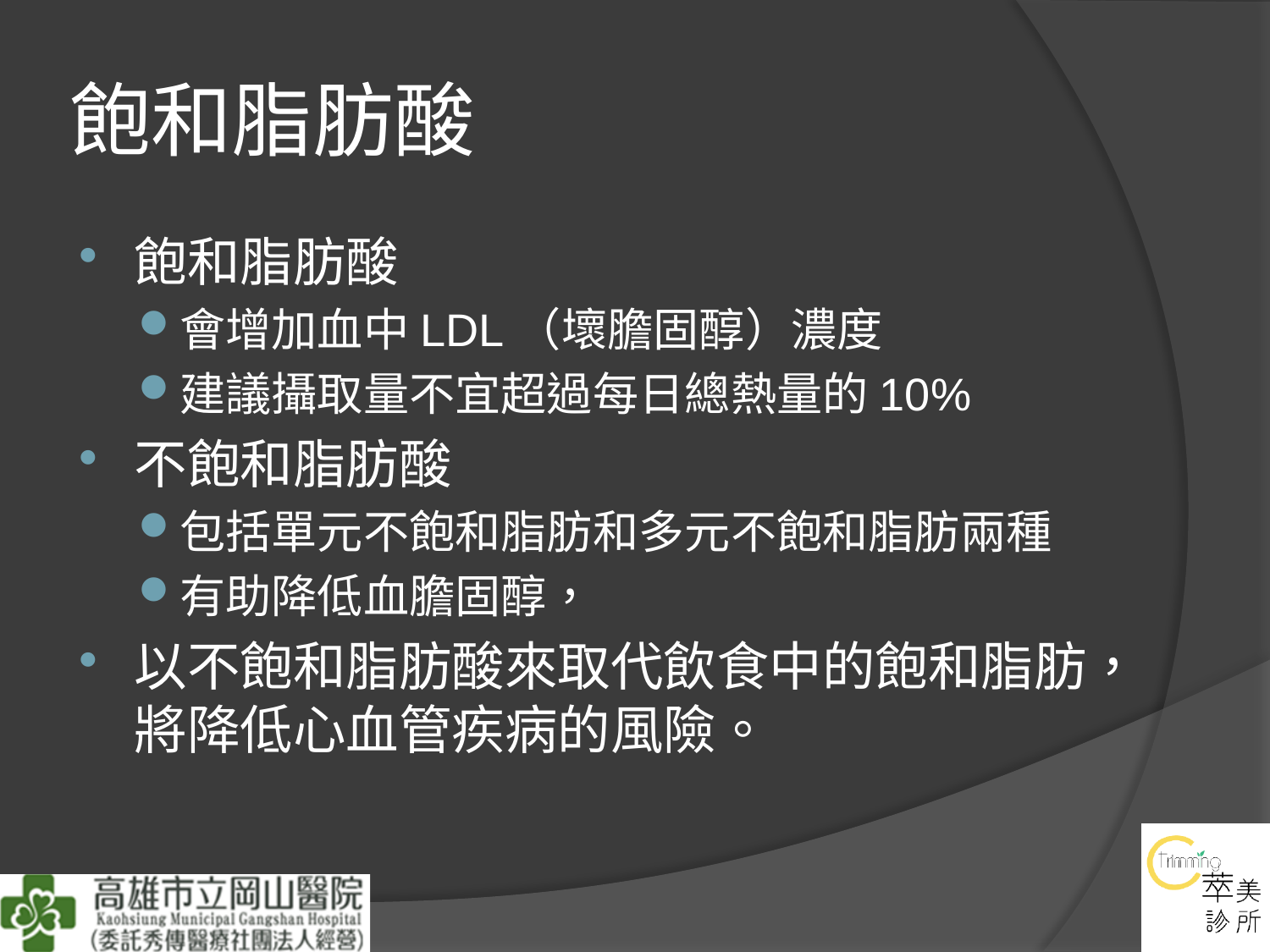

# 飽和脂肪酸
飽和脂肪酸
會增加血中LDL（壞膽固醇）濃度
建議攝取量不宜超過每日總熱量的10%
不飽和脂肪酸
包括單元不飽和脂肪和多元不飽和脂肪兩種
有助降低血膽固醇，
以不飽和脂肪酸來取代飲食中的飽和脂肪，將降低心血管疾病的風險。